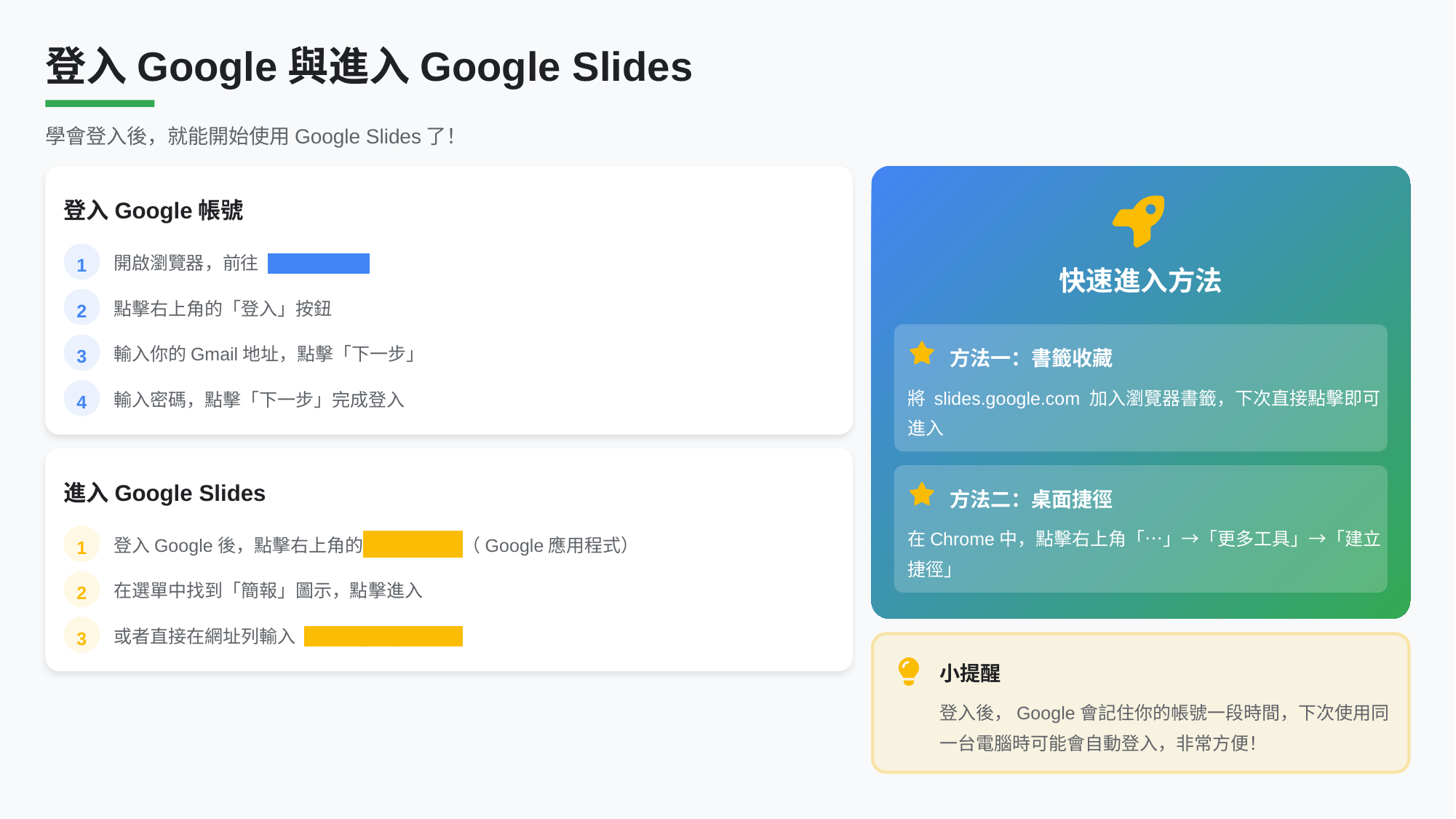

登入Google與進入Google Slides

學會登入後，就能開始使用Google Slides了！

登入Google帳號

1

開啟瀏覽器，前往 google.com
快速進入方法
2

點擊右上角的「登入」按鈕

3

輸入你的Gmail地址，點擊「下一步」
方法一：書籤收藏

將 slides.google.com 加入瀏覽器書籤，下次直接點擊即可進入
4

輸入密碼，點擊「下一步」完成登入

進入Google Slides
方法二：桌面捷徑

在Chrome中，點擊右上角「⋯」→「更多工具」→「建立捷徑」
1

登入Google後，點擊右上角的 九宮格選單 （Google應用程式）
2

在選單中找到「簡報」圖示，點擊進入
3

或者直接在網址列輸入 slides.google.com

小提醒

登入後，Google會記住你的帳號一段時間，下次使用同一台電腦時可能會自動登入，非常方便！